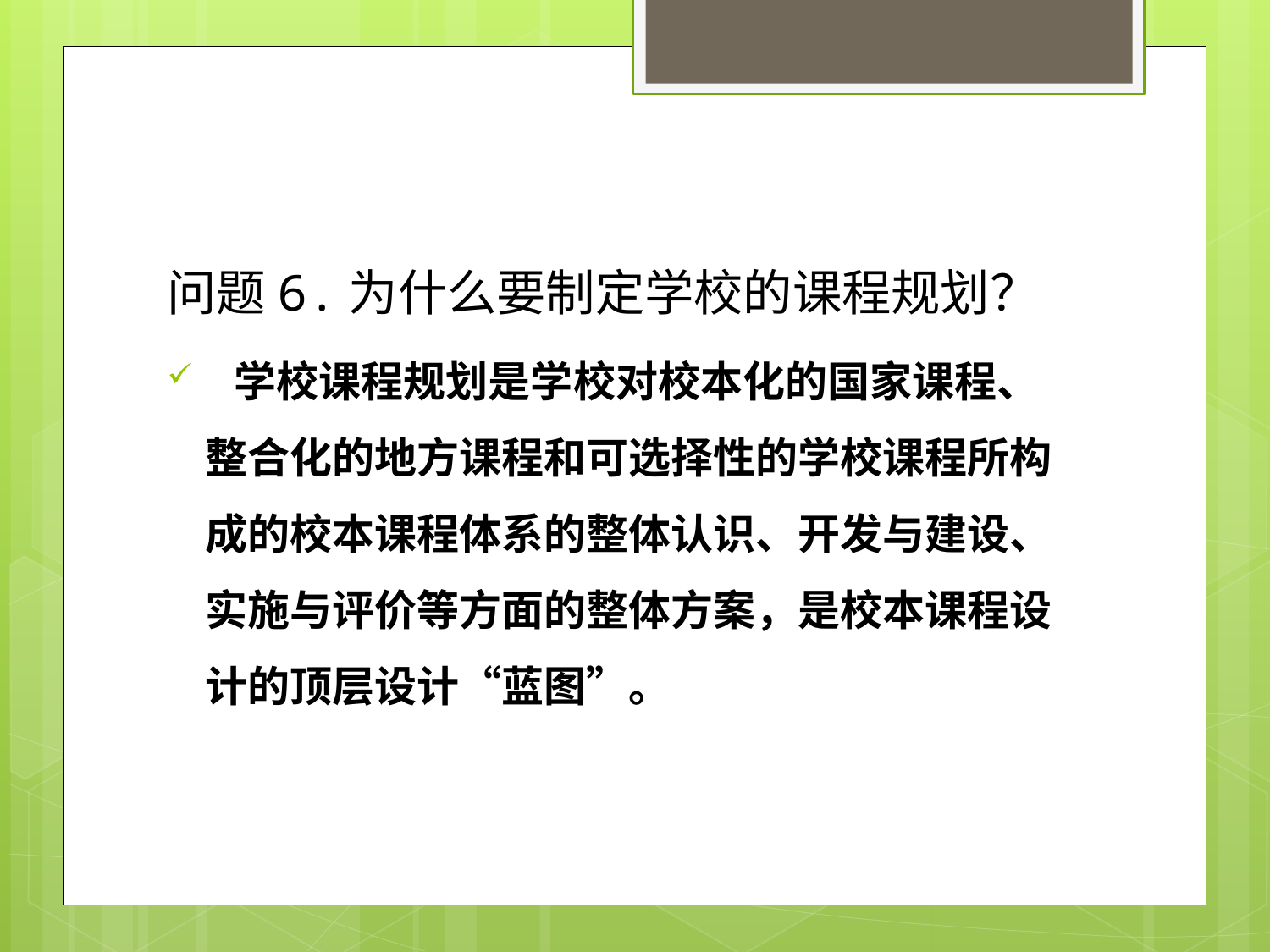

问题6.为什么要制定学校的课程规划？
  学校课程规划是学校对校本化的国家课程、整合化的地方课程和可选择性的学校课程所构成的校本课程体系的整体认识、开发与建设、实施与评价等方面的整体方案，是校本课程设计的顶层设计“蓝图”。